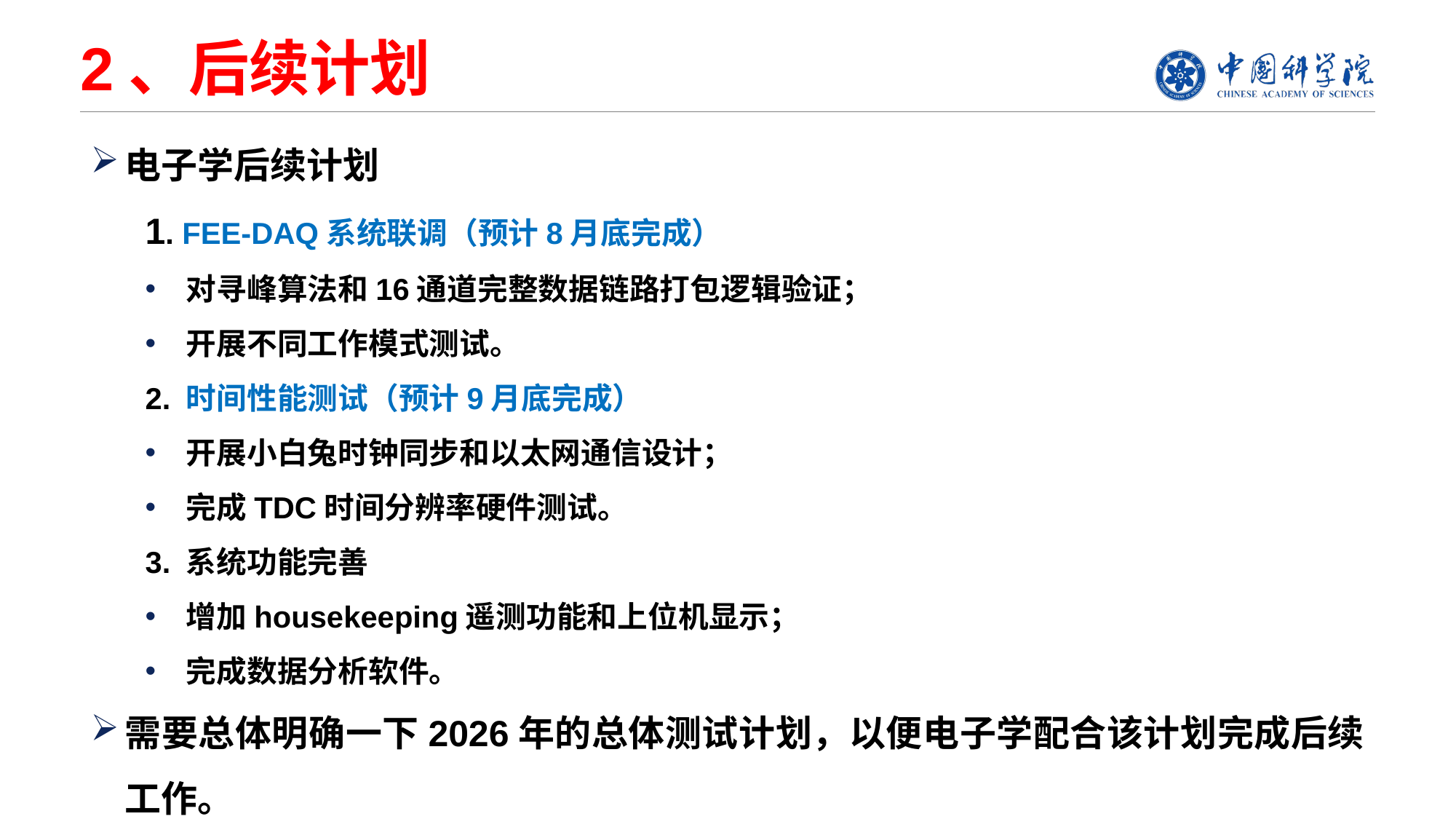

# 2、后续计划
电子学后续计划
1. FEE-DAQ系统联调（预计8月底完成）
对寻峰算法和16通道完整数据链路打包逻辑验证；
开展不同工作模式测试。
2. 时间性能测试（预计9月底完成）
开展小白兔时钟同步和以太网通信设计；
完成TDC时间分辨率硬件测试。
3. 系统功能完善
增加housekeeping遥测功能和上位机显示；
完成数据分析软件。
需要总体明确一下2026年的总体测试计划，以便电子学配合该计划完成后续工作。